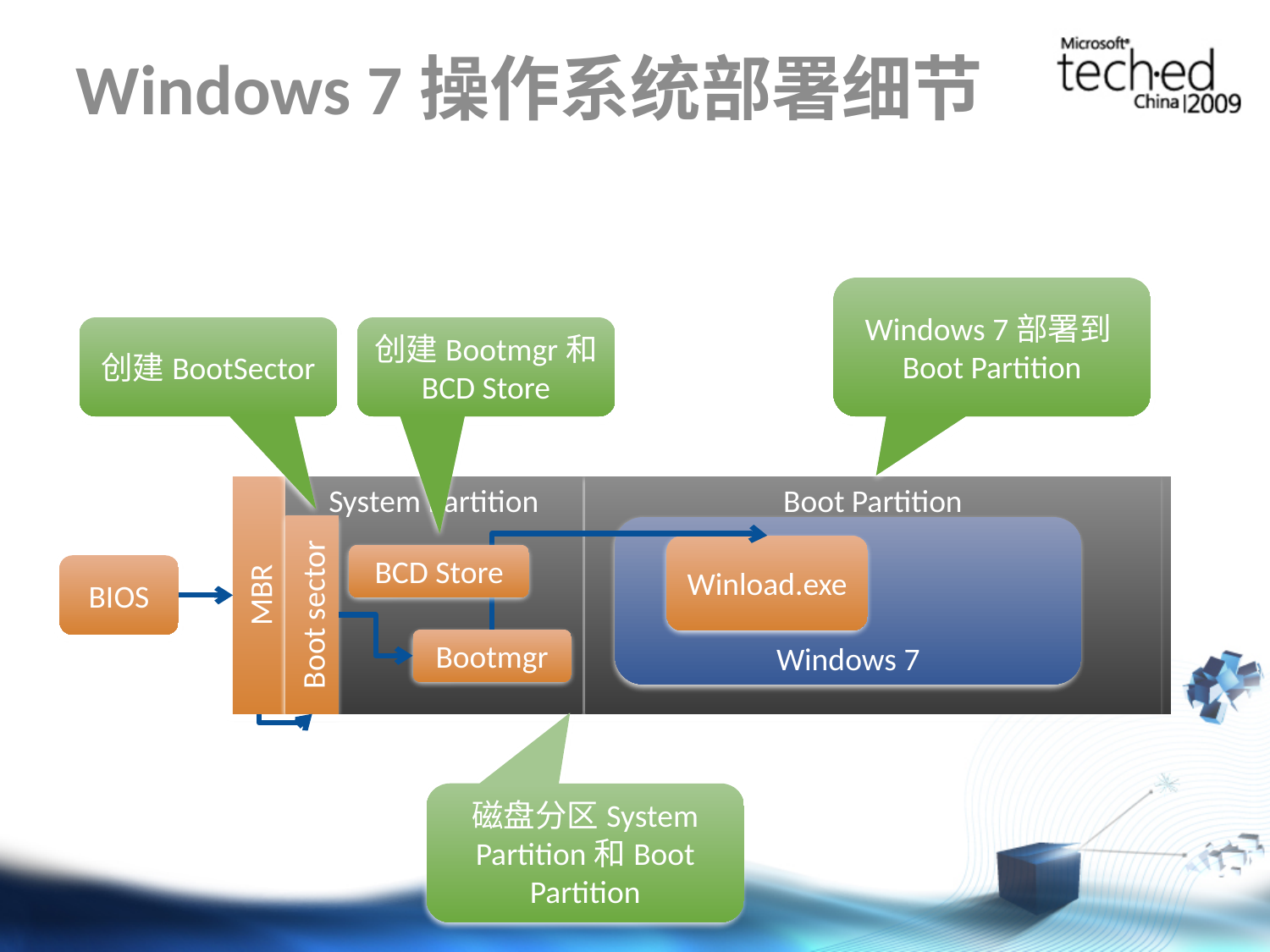

# Windows 7操作系统部署细节
Windows 7部署到Boot Partition
创建BootSector
创建Bootmgr和BCD Store

MBR
System Partition

Boot Partition

Boot sector

Windows 7
Winload.exe
BCD Store
BIOS
Bootmgr
磁盘分区System Partition和Boot Partition